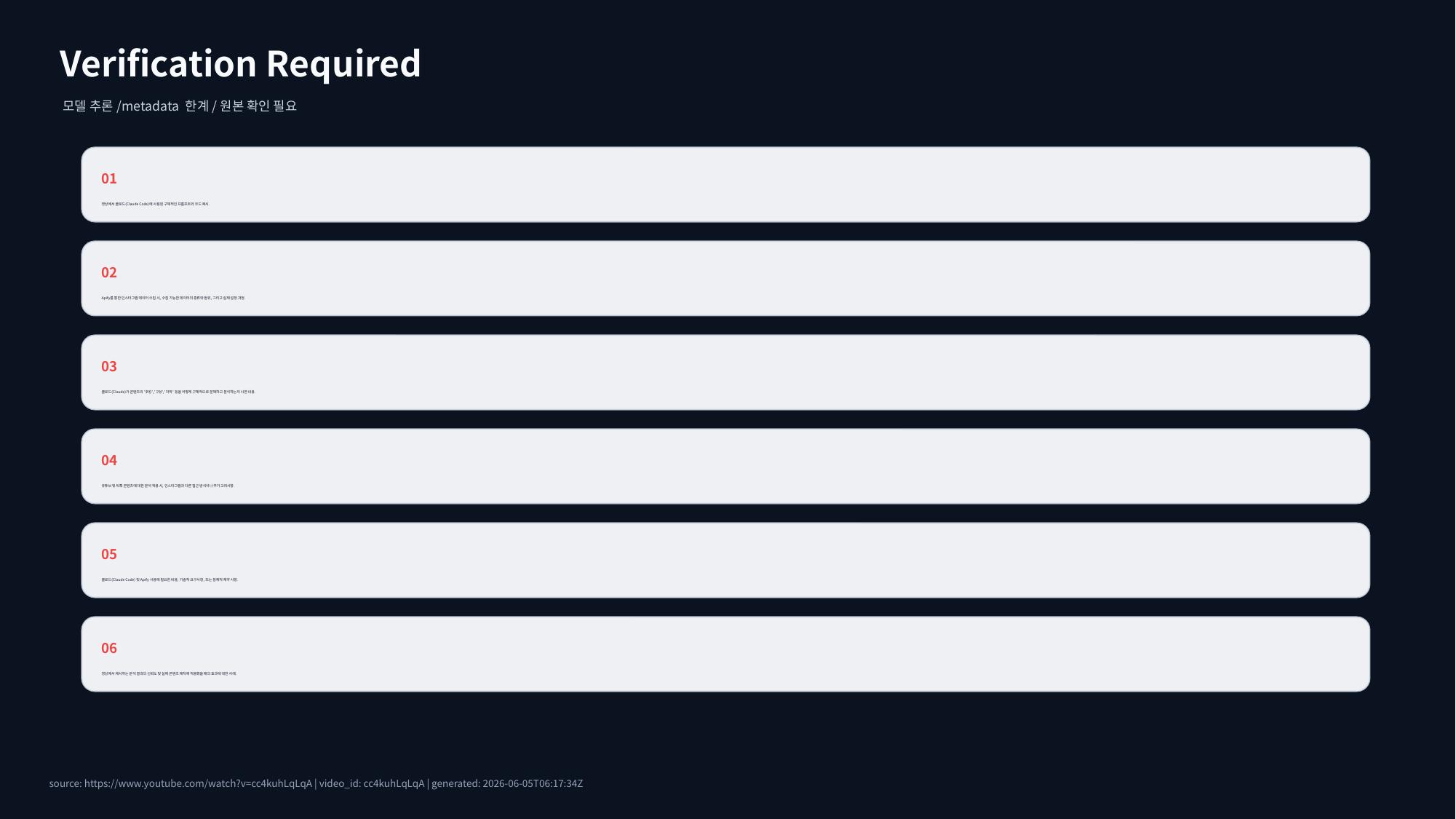

Verification Required
모델 추론/metadata 한계/원본 확인 필요

01
영상에서 클로드(Claude Code)에 사용된 구체적인 프롬프트와 코드 예시.

02
Apify를 통한 인스타그램 데이터 수집 시, 수집 가능한 데이터의 종류와 범위, 그리고 실제 설정 과정.

03
클로드(Claude)가 콘텐츠의 '후킹', '구성', '자막' 등을 어떻게 구체적으로 분해하고 분석하는지 시연 내용.

04
유튜브 및 틱톡 콘텐츠에 대한 분석 적용 시, 인스타그램과 다른 접근 방식이나 추가 고려사항.

05
클로드(Claude Code) 및 Apify 사용에 필요한 비용, 기술적 요구사항, 또는 잠재적 제약 사항.

06
영상에서 제시하는 분석 결과의 신뢰도 및 실제 콘텐츠 제작에 적용했을 때의 효과에 대한 사례.
source: https://www.youtube.com/watch?v=cc4kuhLqLqA | video_id: cc4kuhLqLqA | generated: 2026-06-05T06:17:34Z